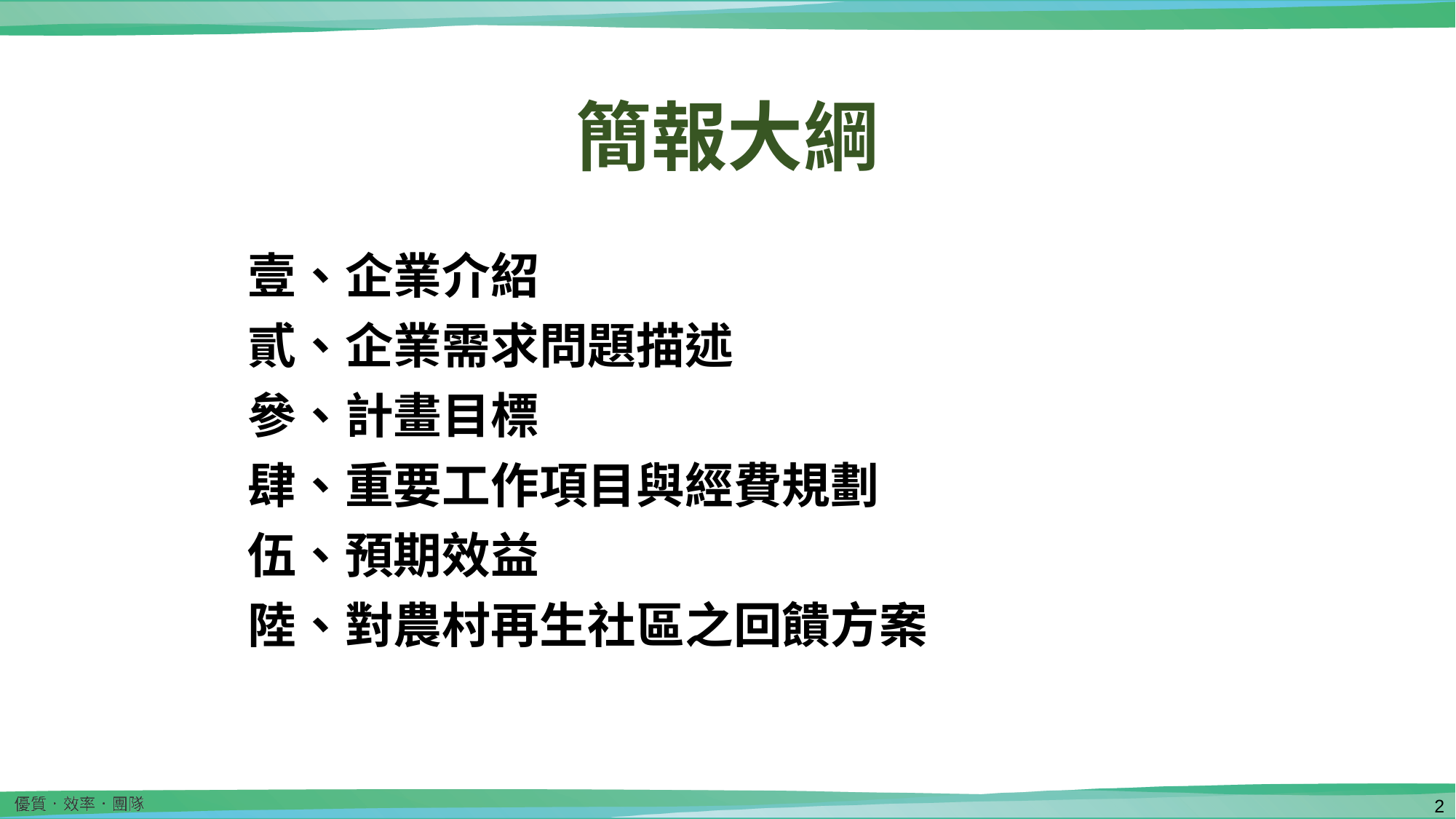

簡報大綱
壹、企業介紹
貳、企業需求問題描述
參、計畫目標
肆、重要工作項目與經費規劃
伍、預期效益
陸、對農村再生社區之回饋方案
2